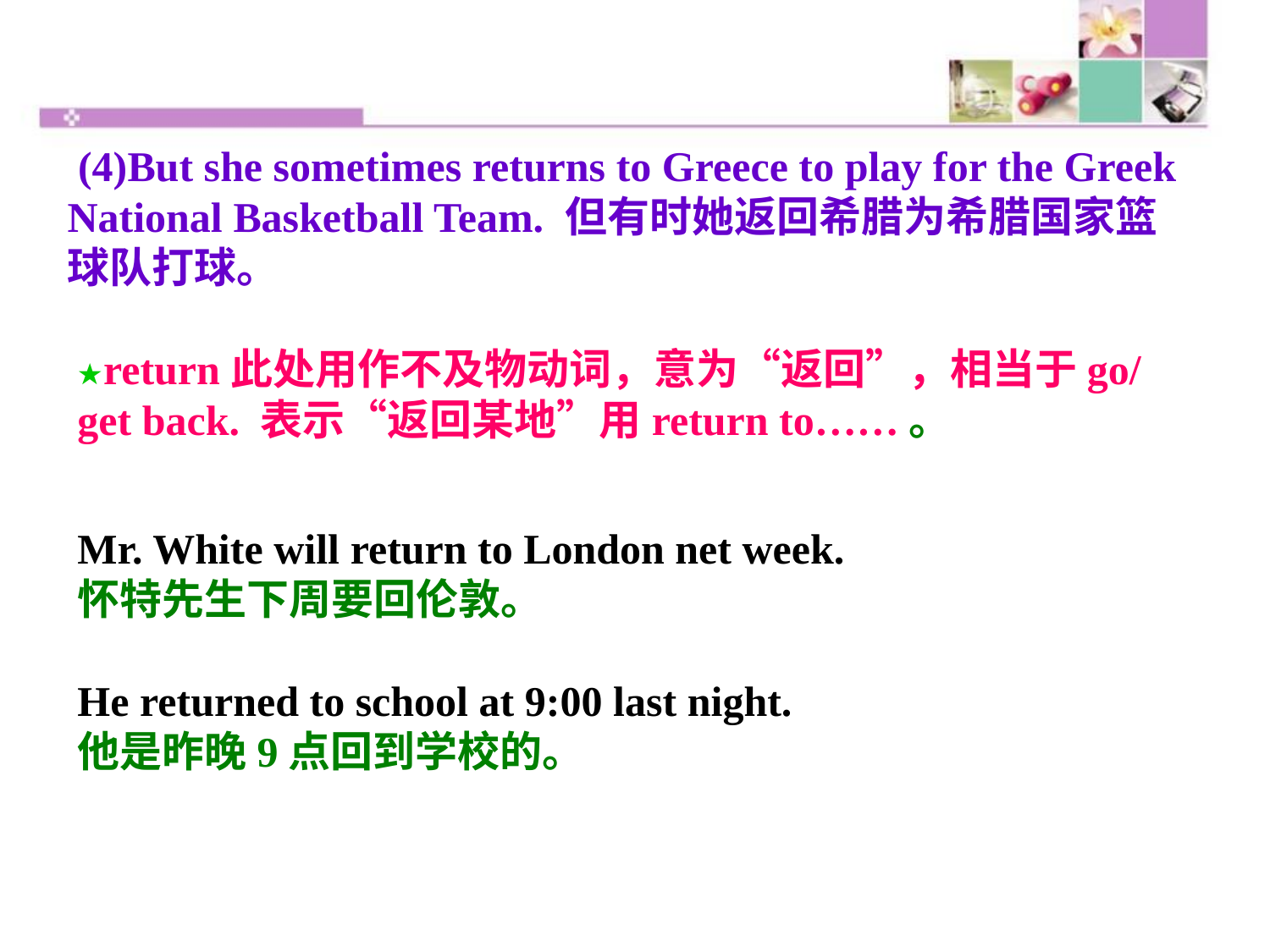

(4)But she sometimes returns to Greece to play for the Greek National Basketball Team. 但有时她返回希腊为希腊国家篮球队打球。
★return此处用作不及物动词，意为“返回”，相当于go/get back. 表示“返回某地”用return to……。
Mr. White will return to London net week.
怀特先生下周要回伦敦。

He returned to school at 9:00 last night.
他是昨晚9点回到学校的。